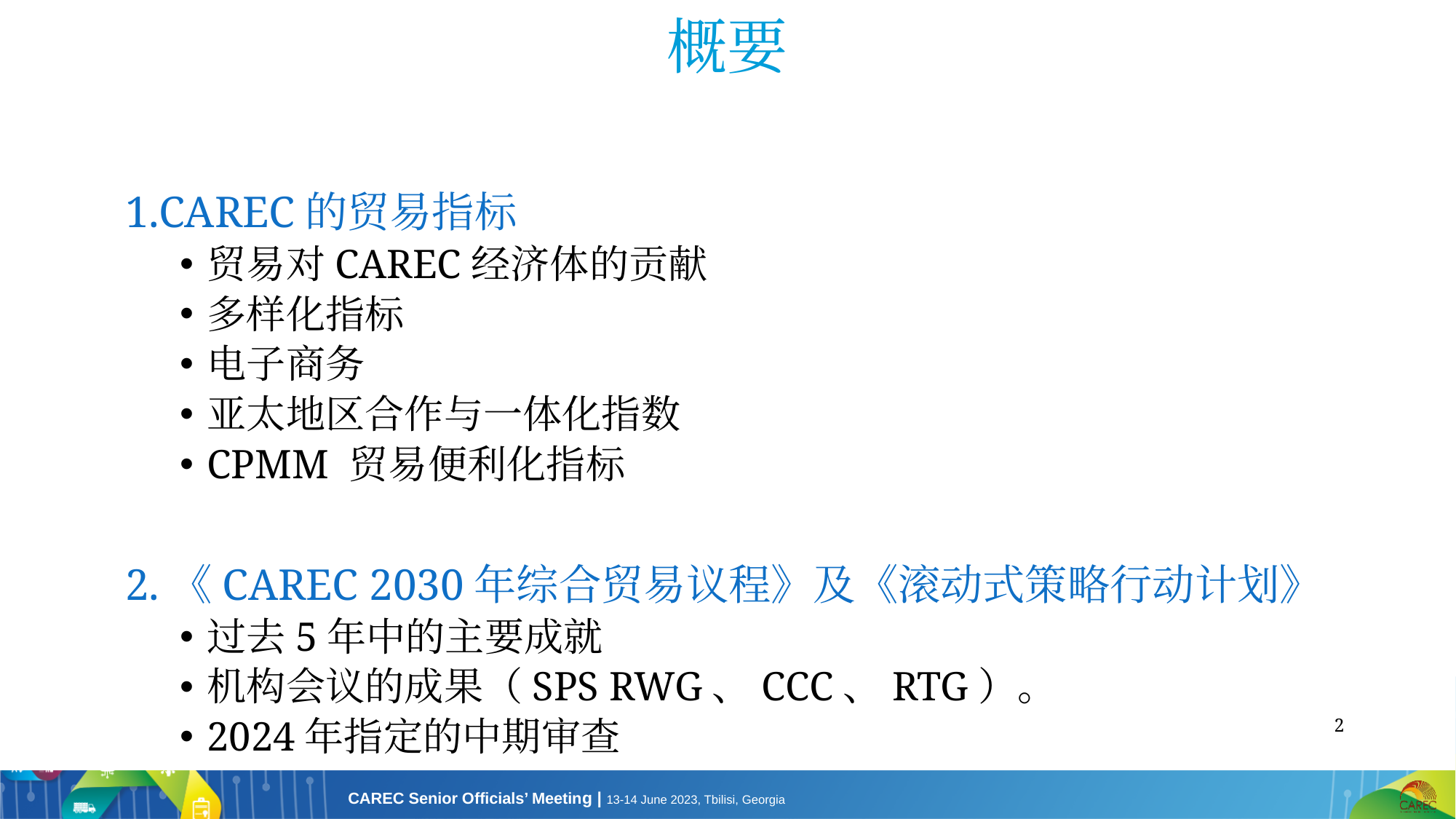

# 概要
1.CAREC的贸易指标
贸易对CAREC经济体的贡献
多样化指标
电子商务
亚太地区合作与一体化指数
CPMM 贸易便利化指标

2.《CAREC 2030年综合贸易议程》及《滚动式策略行动计划》
过去5年中的主要成就
机构会议的成果（SPS RWG、CCC、RTG）。
2024年指定的中期审查

3.供高级官员会议指导和/或批准的问题

2